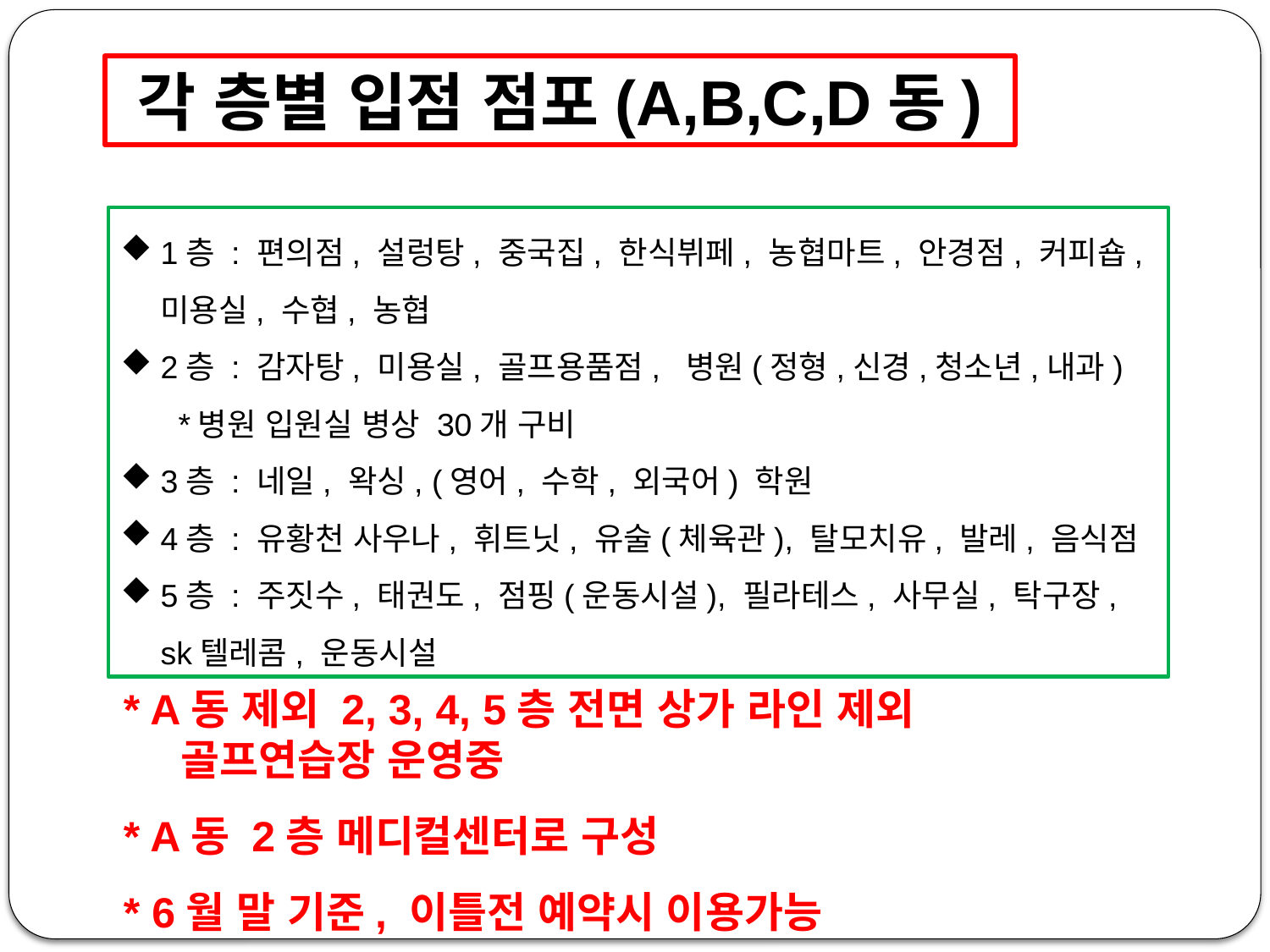

각 층별 입점 점포(A,B,C,D동)
1층 : 편의점, 설렁탕, 중국집, 한식뷔페, 농협마트, 안경점, 커피숍, 미용실, 수협, 농협
2층 : 감자탕, 미용실, 골프용품점,  병원(정형,신경,청소년,내과)      *병원 입원실 병상 30개 구비
3층 : 네일, 왁싱, (영어, 수학, 외국어) 학원
4층 : 유황천 사우나, 휘트닛, 유술(체육관), 탈모치유, 발레, 음식점
5층 : 주짓수, 태권도, 점핑(운동시설), 필라테스, 사무실, 탁구장, sk텔레콤, 운동시설
* A동 제외 2, 3, 4, 5층 전면 상가 라인 제외
    골프연습장 운영중

* A동 2층 메디컬센터로 구성

* 6월 말 기준, 이틀전 예약시 이용가능